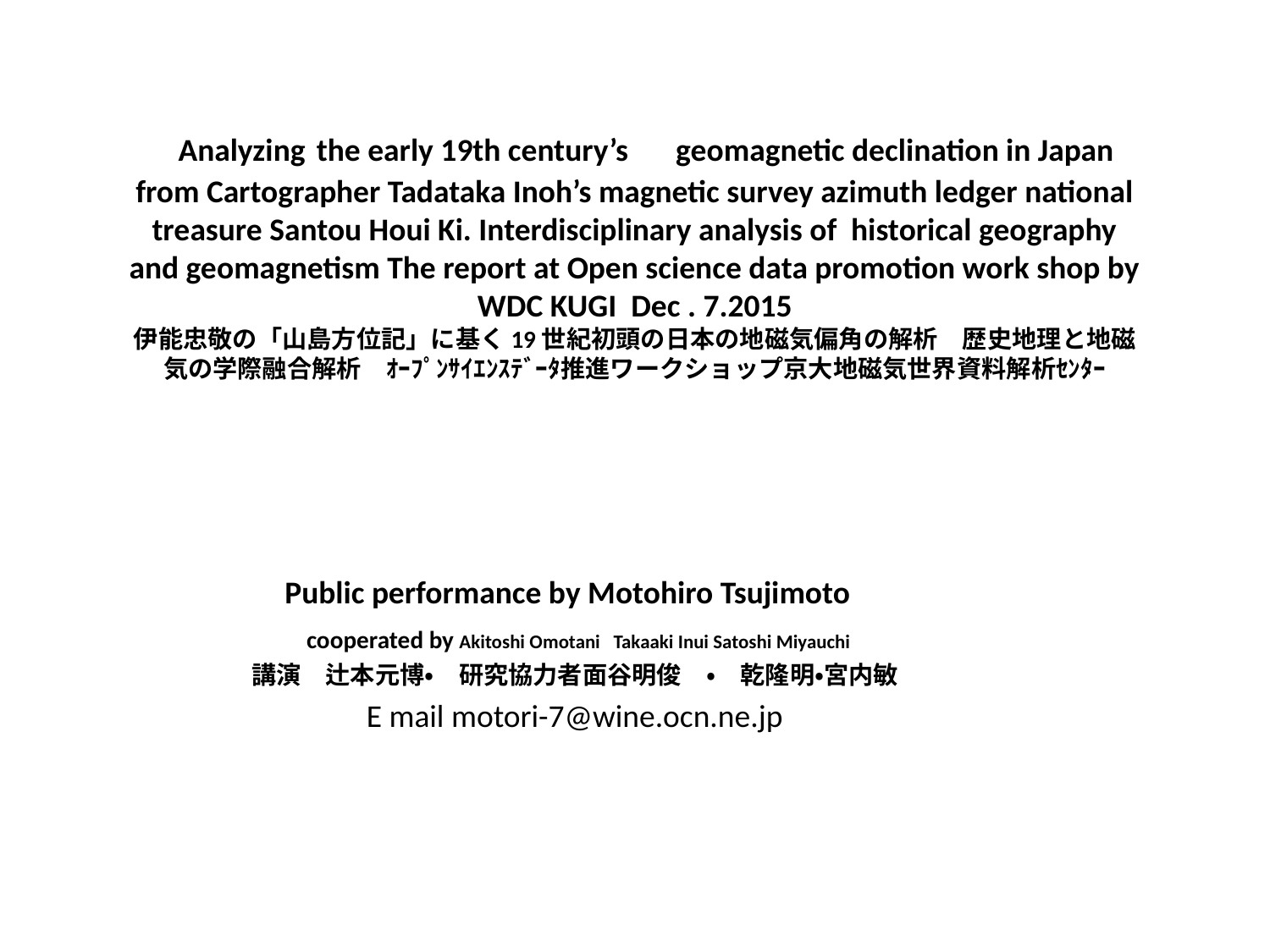

# Analyzing the early 19th century’s　geomagnetic declination in Japan from Cartographer Tadataka Inoh’s magnetic survey azimuth ledger national treasure Santou Houi Ki. Interdisciplinary analysis of  historical geography and geomagnetism The report at Open science data promotion work shop by WDC KUGI  Dec . 7.2015 伊能忠敬の「山島方位記」に基く19世紀初頭の日本の地磁気偏角の解析　歴史地理と地磁気の学際融合解析　ｵｰﾌﾟﾝｻｲｴﾝｽﾃﾞｰﾀ推進ワークショップ京大地磁気世界資料解析ｾﾝﾀｰ
Public performance by Motohiro Tsujimoto
 cooperated by Akitoshi Omotani   Takaaki Inui Satoshi Miyauchi
講演　辻本元博・　研究協力者面谷明俊　・　乾隆明・宮内敏
E mail motori-7@wine.ocn.ne.jp